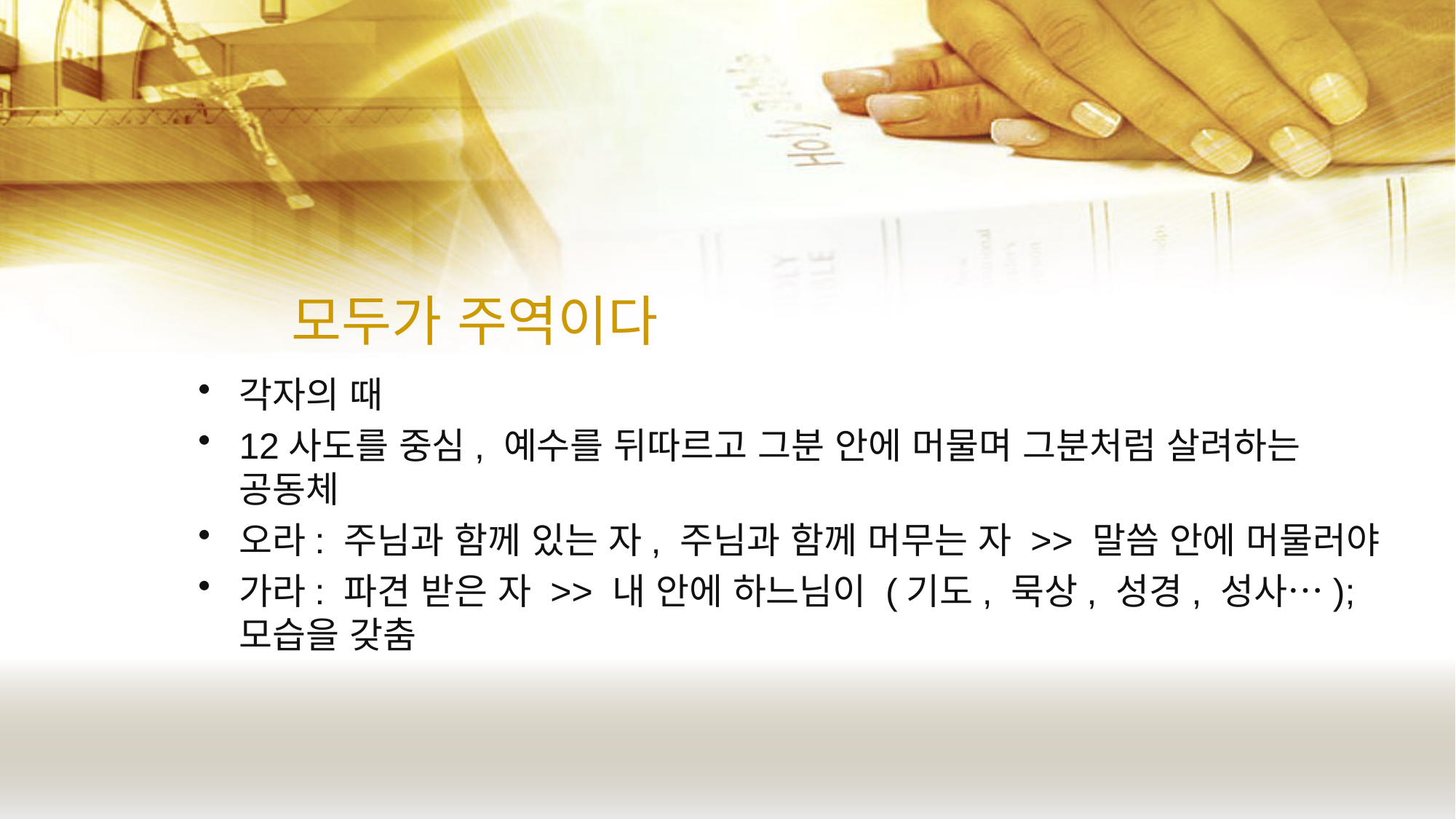

# 모두가 주역이다
각자의 때
12사도를 중심, 예수를 뒤따르고 그분 안에 머물며 그분처럼 살려하는 공동체
오라: 주님과 함께 있는 자, 주님과 함께 머무는 자 >> 말씀 안에 머물러야
가라: 파견 받은 자 >> 내 안에 하느님이 (기도, 묵상, 성경, 성사…); 모습을 갖춤